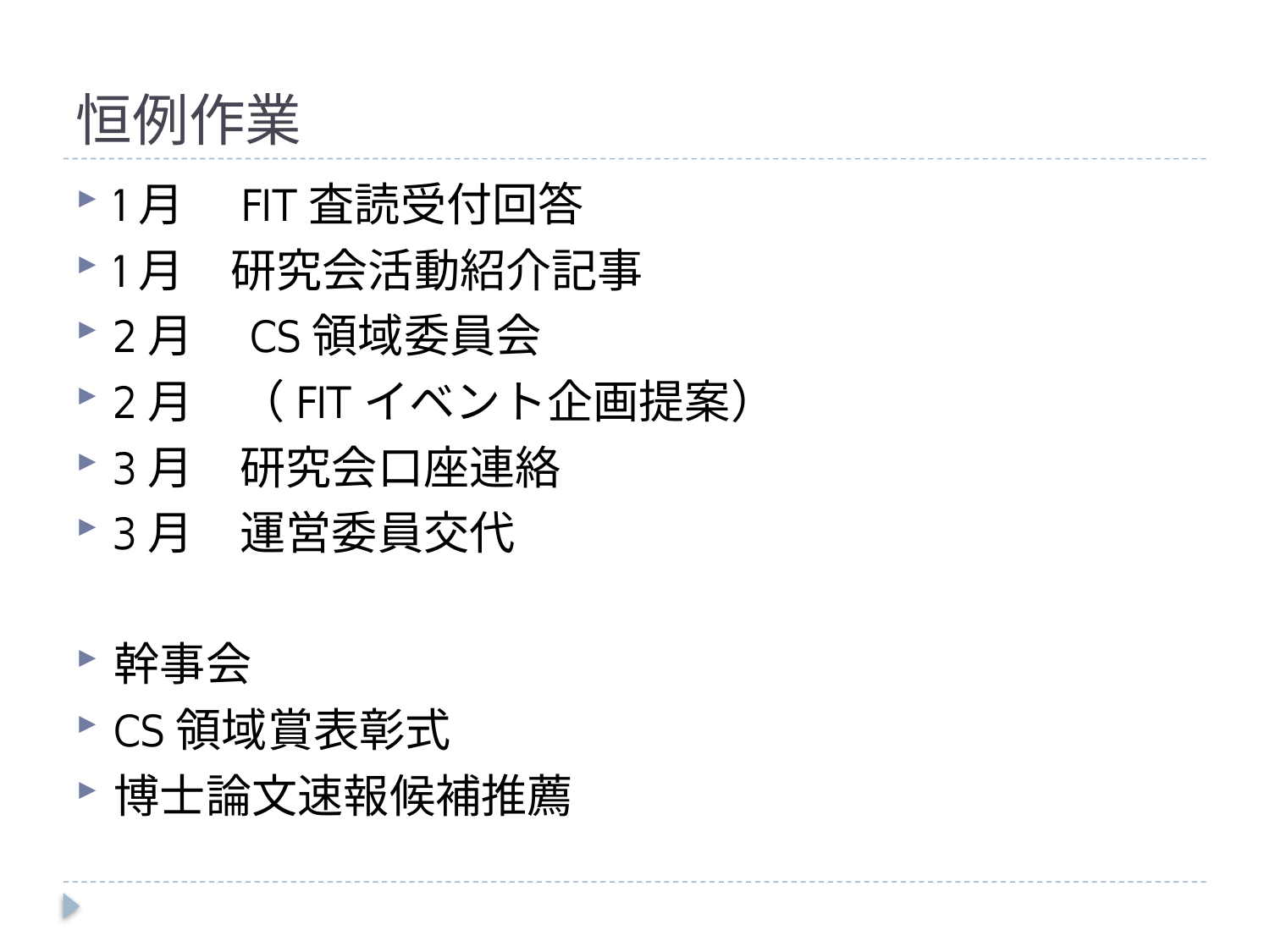

# 恒例作業
1月　FIT査読受付回答
1月　研究会活動紹介記事
2月　CS領域委員会
2月　（FITイベント企画提案）
3月　研究会口座連絡
3月　運営委員交代

幹事会
CS領域賞表彰式
博士論文速報候補推薦